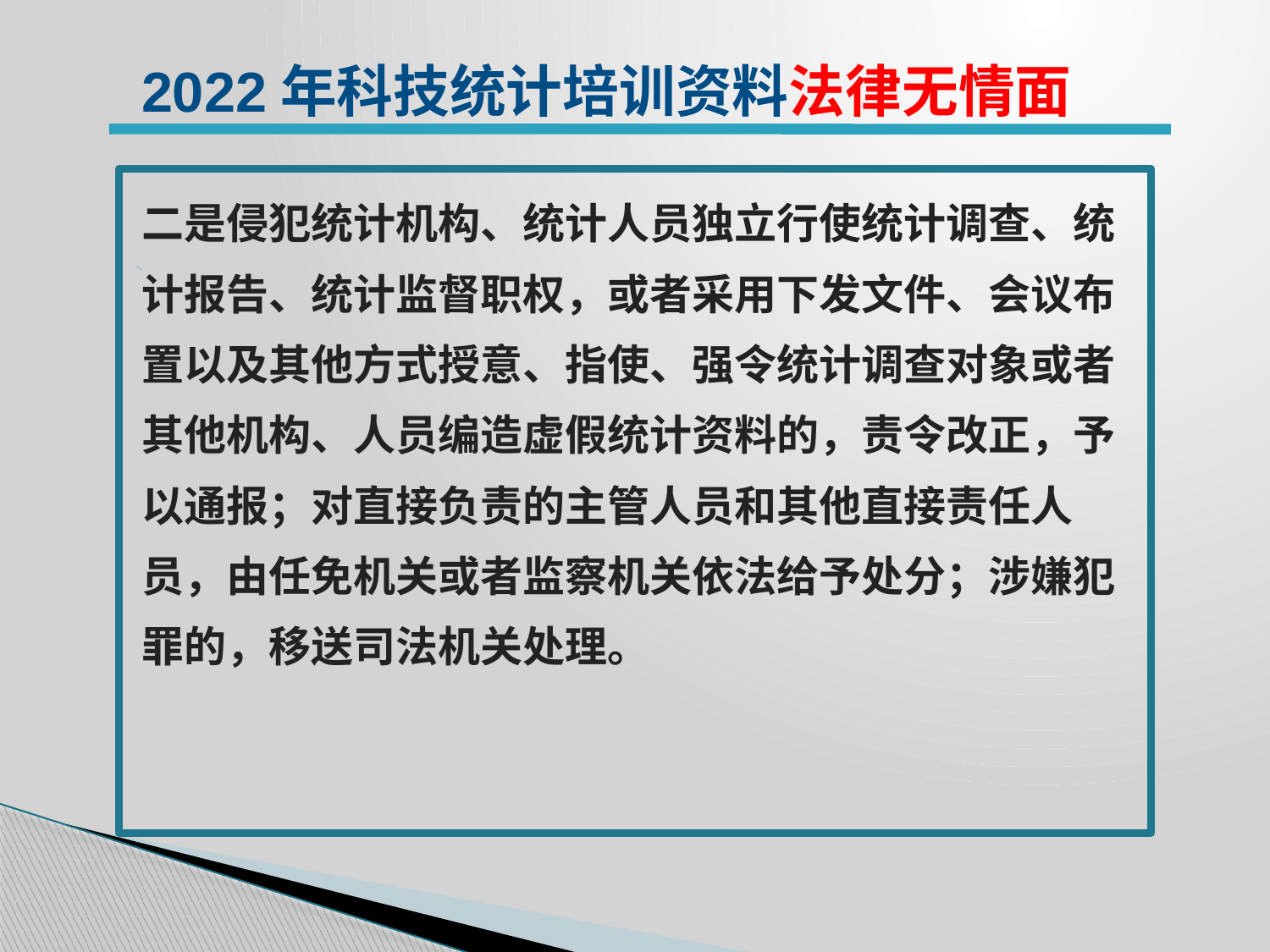

2022年科技统计培训资料法律无情面

二是侵犯统计机构、统计人员独立行使统计调查、统计报告、统计监督职权，或者采用下发文件、会议布置以及其他方式授意、指使、强令统计调查对象或者其他机构、人员编造虚假统计资料的，责令改正，予以通报；对直接负责的主管人员和其他直接责任人员，由任免机关或者监察机关依法给予处分；涉嫌犯罪的，移送司法机关处理。